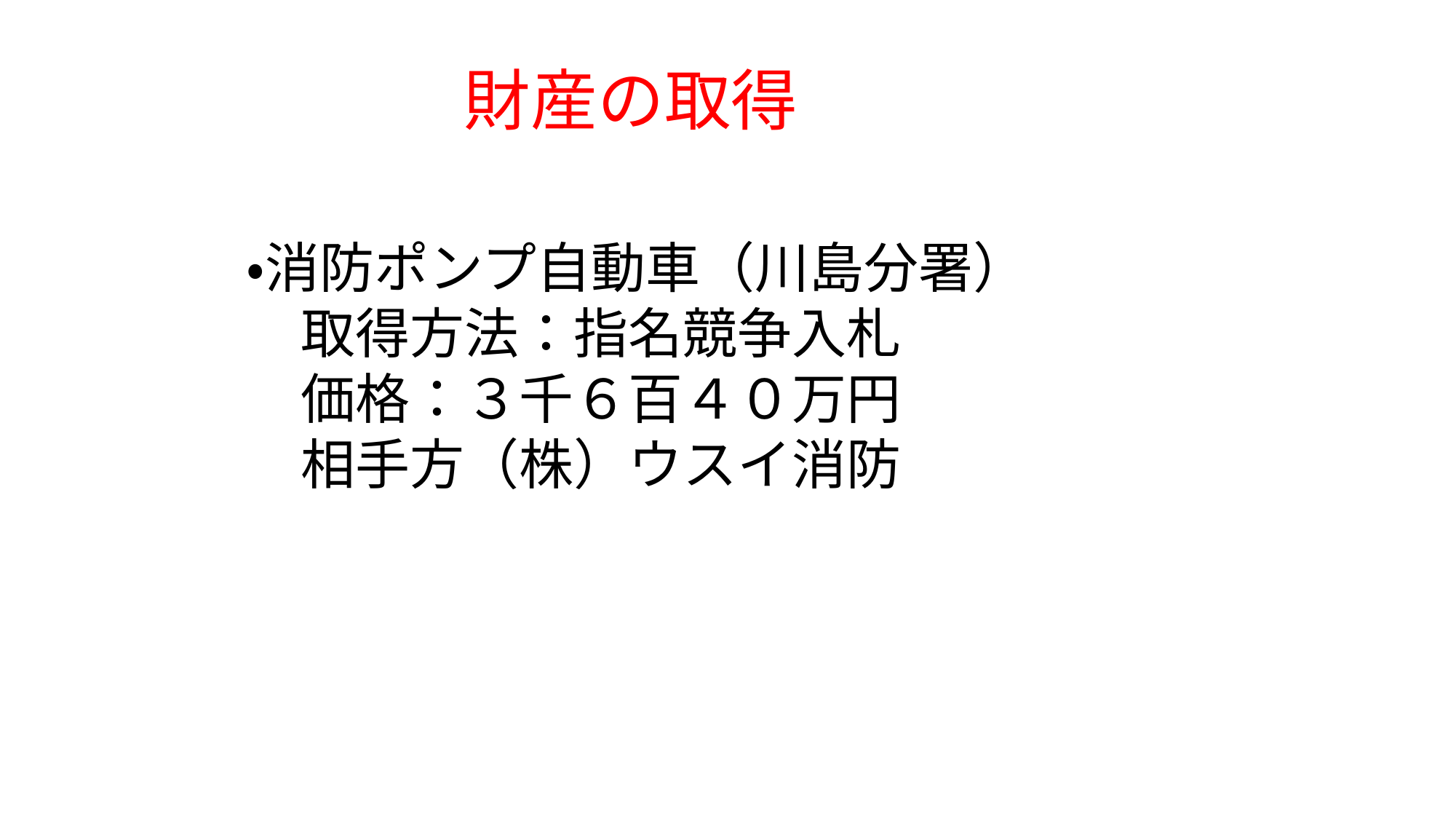

財産の取得
・消防ポンプ自動車（川島分署）
　取得方法：指名競争入札
　価格：３千６百４０万円
　相手方（株）ウスイ消防